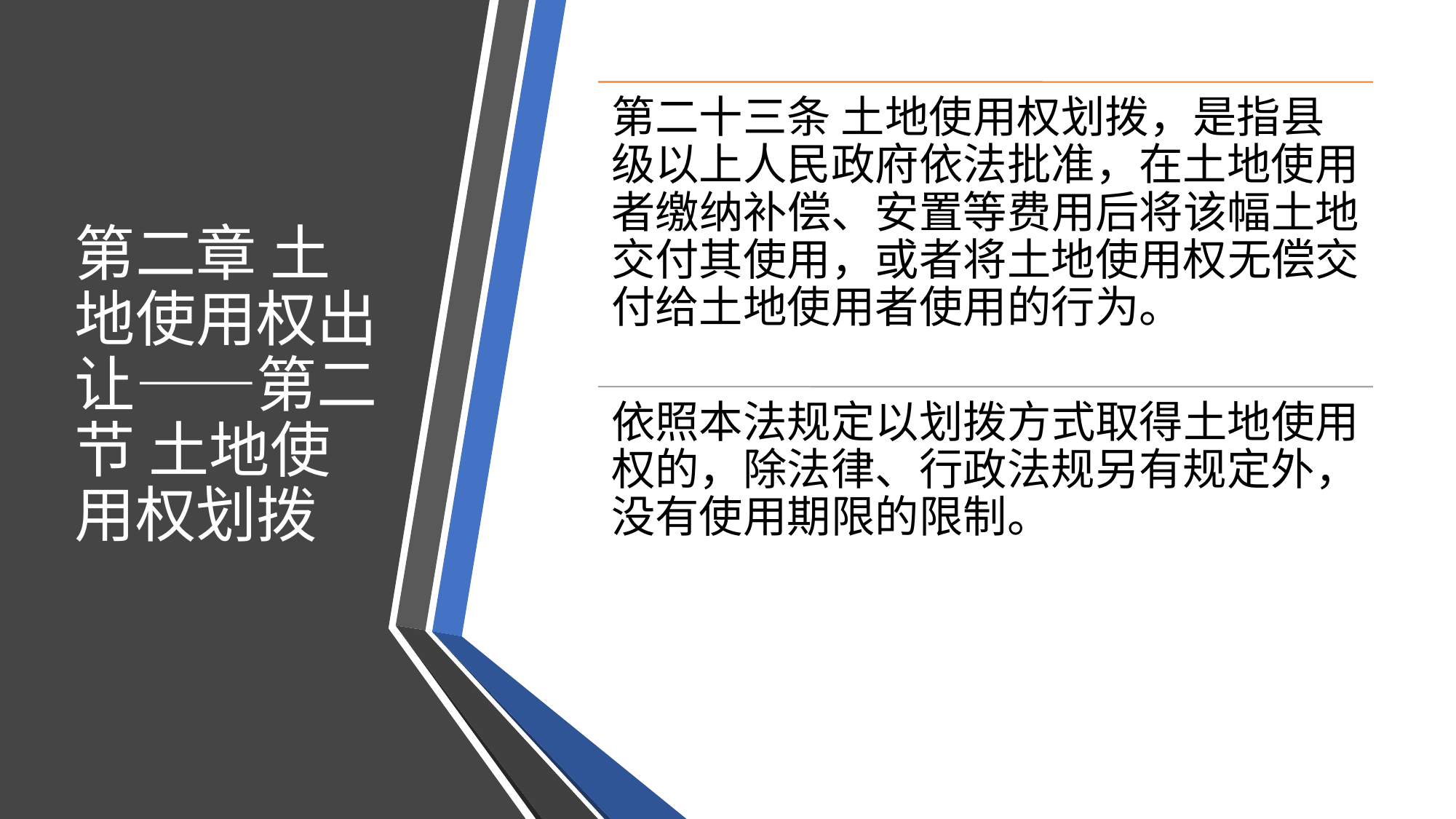

# 第二章 土地使用权出让——第二节 土地使用权划拨
第二十三条 土地使用权划拨，是指县级以上人民政府依法批准，在土地使用者缴纳补偿、安置等费用后将该幅土地交付其使用，或者将土地使用权无偿交付给土地使用者使用的行为。
依照本法规定以划拨方式取得土地使用权的，除法律、行政法规另有规定外，没有使用期限的限制。